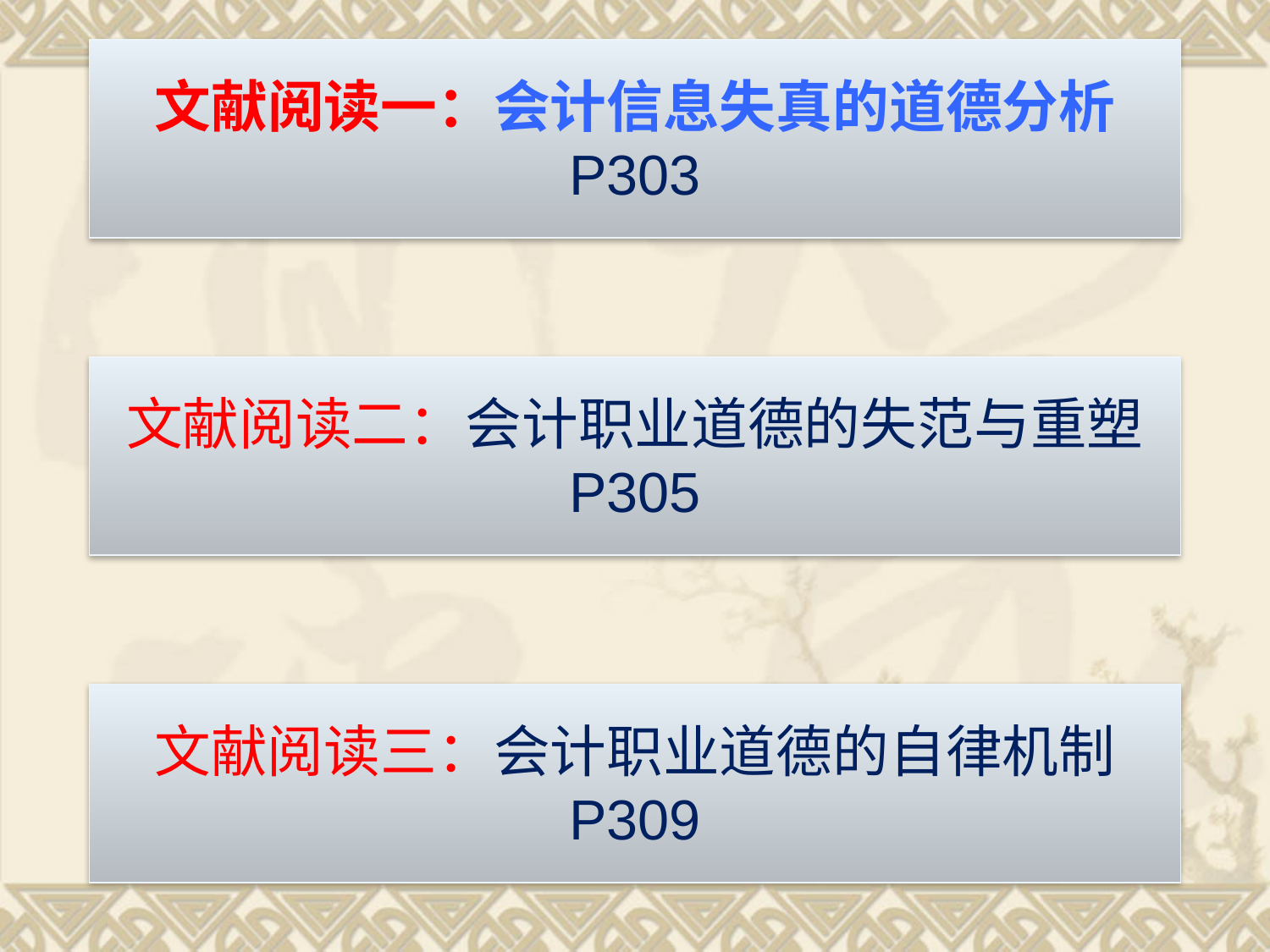

文献阅读一：会计信息失真的道德分析
P303
文献阅读二：会计职业道德的失范与重塑
P305
文献阅读三：会计职业道德的自律机制
P309